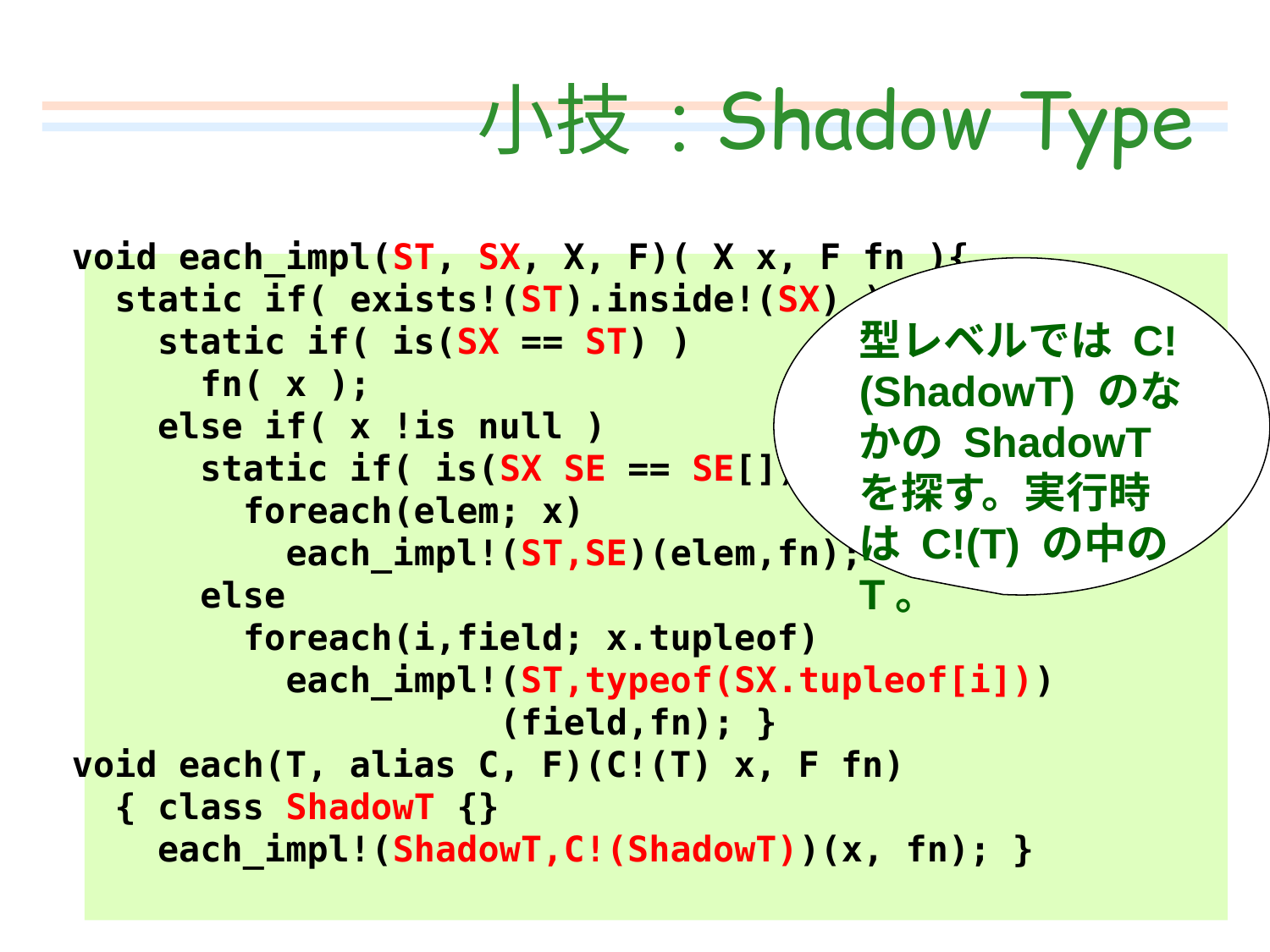

# 小技 : Shadow Type

void each_impl(ST, SX, X, F)( X x, F fn ){
  static if( exists!(ST).inside!(SX) )
    static if( is(SX == ST) )
      fn( x );
    else if( x !is null )
      static if( is(SX SE == SE[]) )
        foreach(elem; x)
          each_impl!(ST,SE)(elem,fn);
      else
        foreach(i,field; x.tupleof)
          each_impl!(ST,typeof(SX.tupleof[i]))
                    (field,fn); }
void each(T, alias C, F)(C!(T) x, F fn)
  { class ShadowT {}
    each_impl!(ShadowT,C!(ShadowT))(x, fn); }

型レベルでは C!(ShadowT) のなかの ShadowT を探す。実行時は C!(T) の中の T。